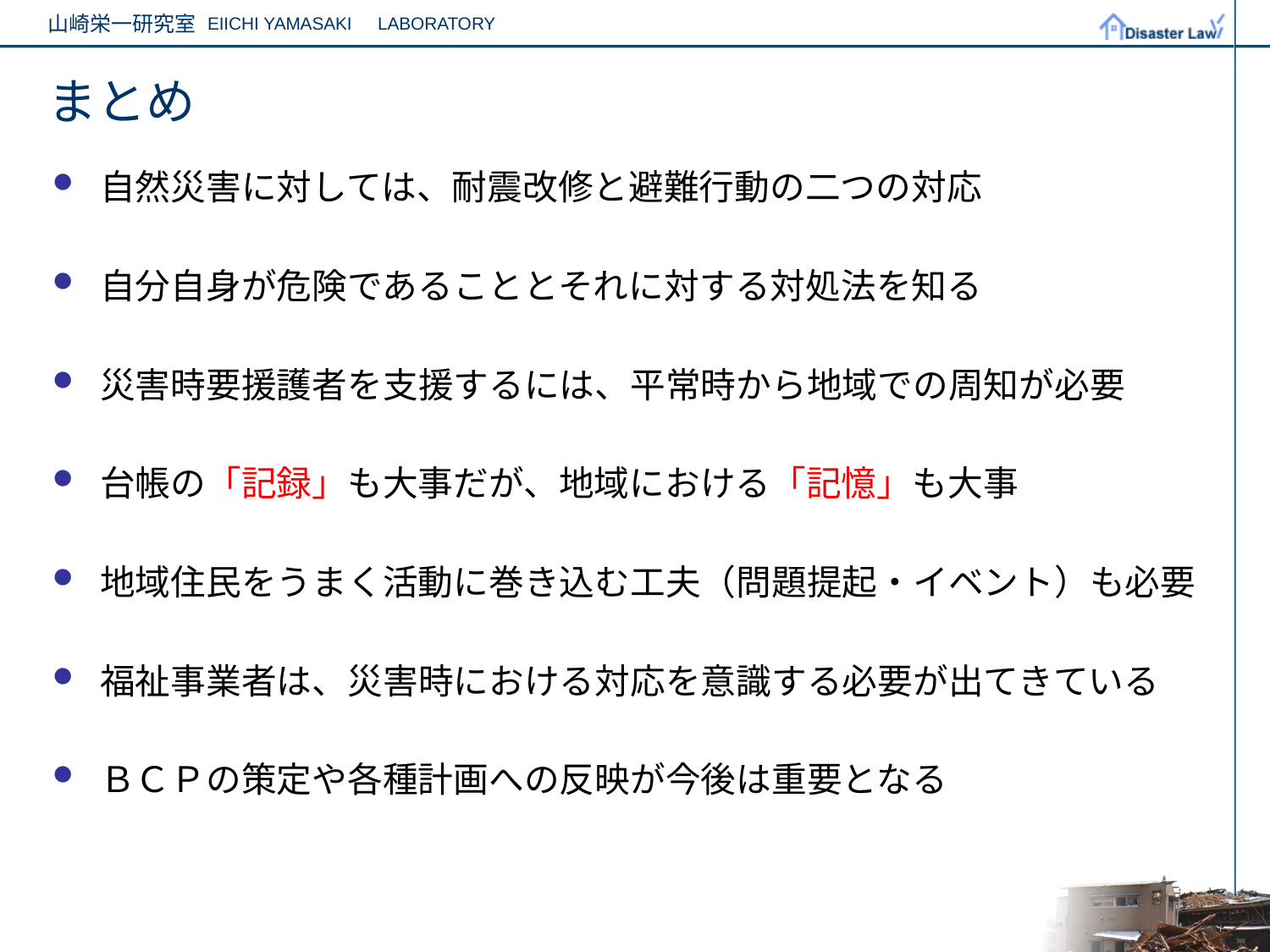

# まとめ
自然災害に対しては、耐震改修と避難行動の二つの対応

自分自身が危険であることとそれに対する対処法を知る

災害時要援護者を支援するには、平常時から地域での周知が必要

台帳の「記録」も大事だが、地域における「記憶」も大事

地域住民をうまく活動に巻き込む工夫（問題提起・イベント）も必要

福祉事業者は、災害時における対応を意識する必要が出てきている

ＢＣＰの策定や各種計画への反映が今後は重要となる